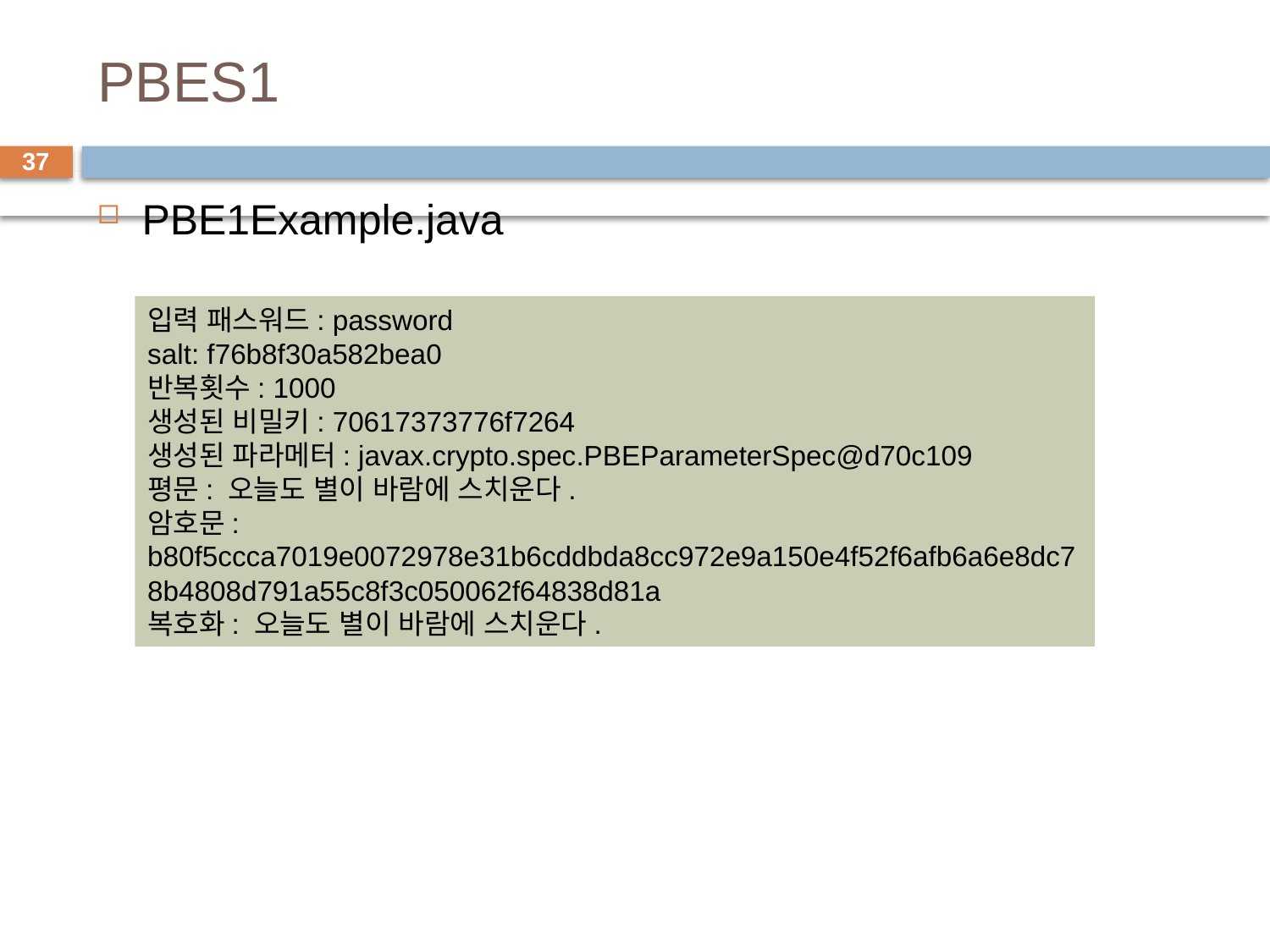

# PBES1
37
PBE1Example.java
입력 패스워드: password
salt: f76b8f30a582bea0
반복횟수: 1000
생성된 비밀키: 70617373776f7264
생성된 파라메터: javax.crypto.spec.PBEParameterSpec@d70c109
평문: 오늘도 별이 바람에 스치운다.
암호문: b80f5ccca7019e0072978e31b6cddbda8cc972e9a150e4f52f6afb6a6e8dc78b4808d791a55c8f3c050062f64838d81a
복호화: 오늘도 별이 바람에 스치운다.